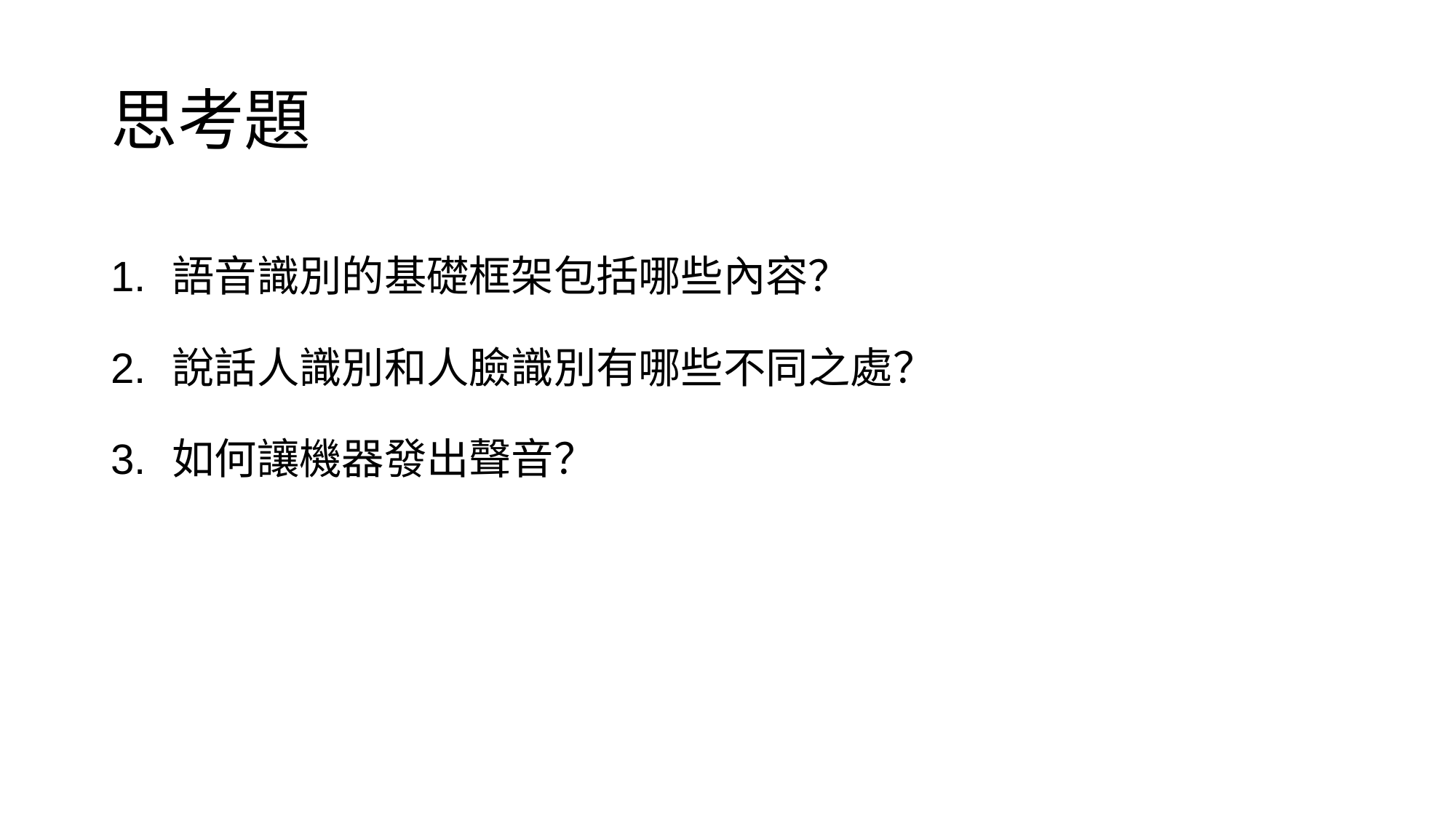

# 思考題
語音識別的基礎框架包括哪些內容？
說話人識別和人臉識別有哪些不同之處？
如何讓機器發出聲音？